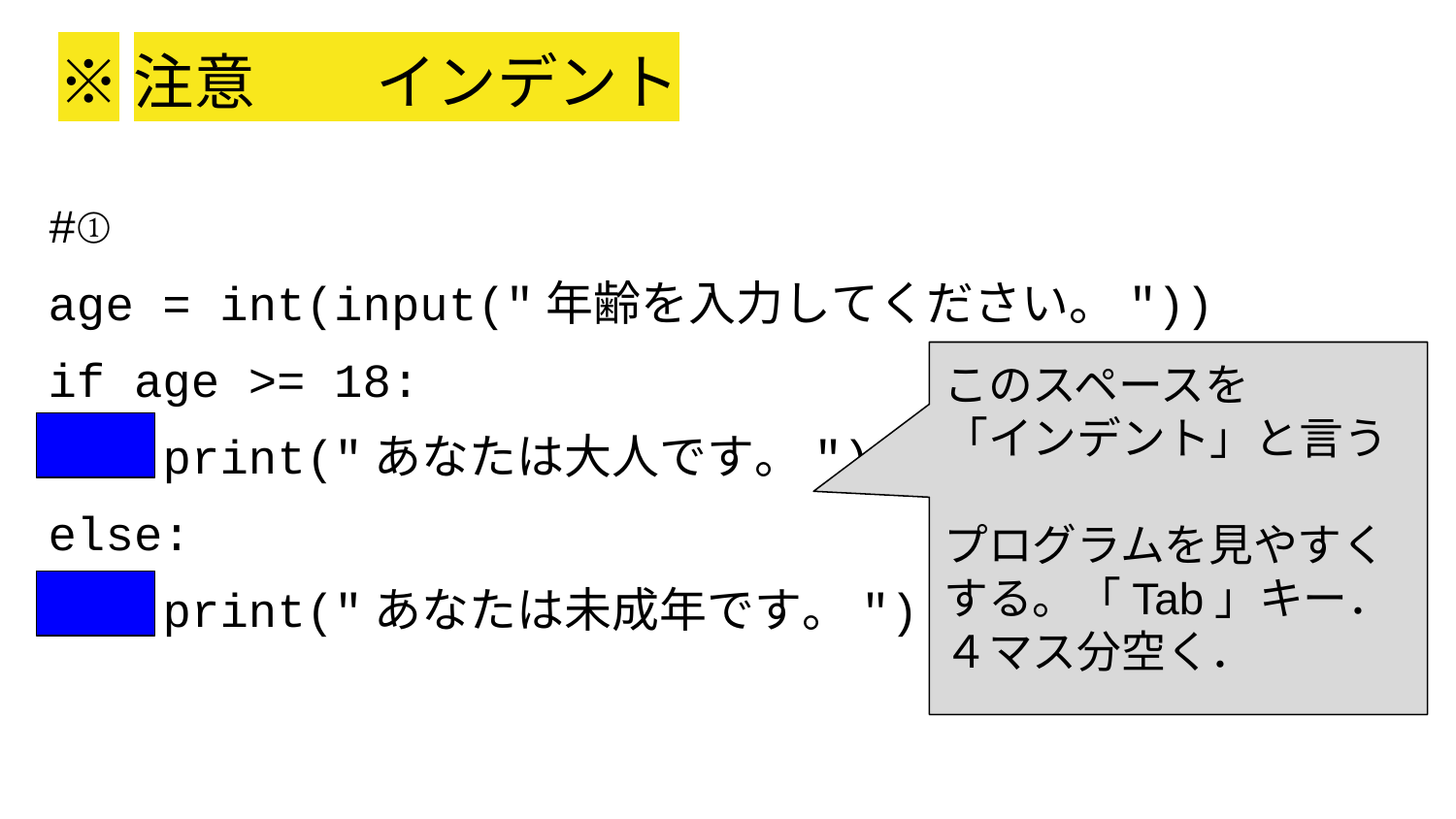

# ※注意　　インデント
#①
age = int(input("年齢を入力してください。"))
if age >= 18:
    print("あなたは大人です。")
else:
    print("あなたは未成年です。")
このスペースを
「インデント」と言う

プログラムを見やすくする。「Tab」キー．
４マス分空く．